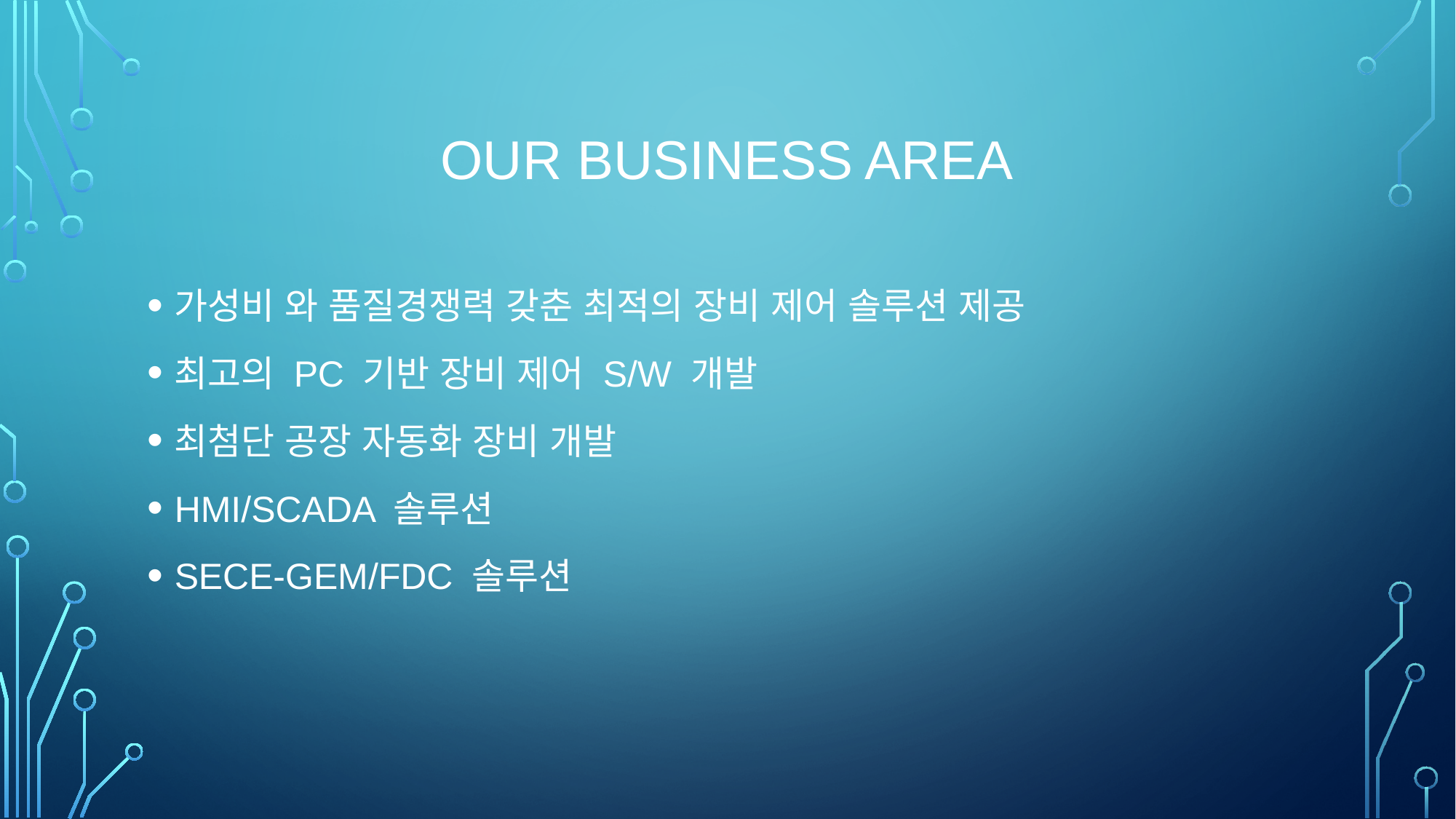

# Our Business area
가성비 와 품질경쟁력 갖춘 최적의 장비 제어 솔루션 제공
최고의 PC 기반 장비 제어 S/W 개발
최첨단 공장 자동화 장비 개발
HMI/SCADA 솔루션
SECE-GEM/FDC 솔루션